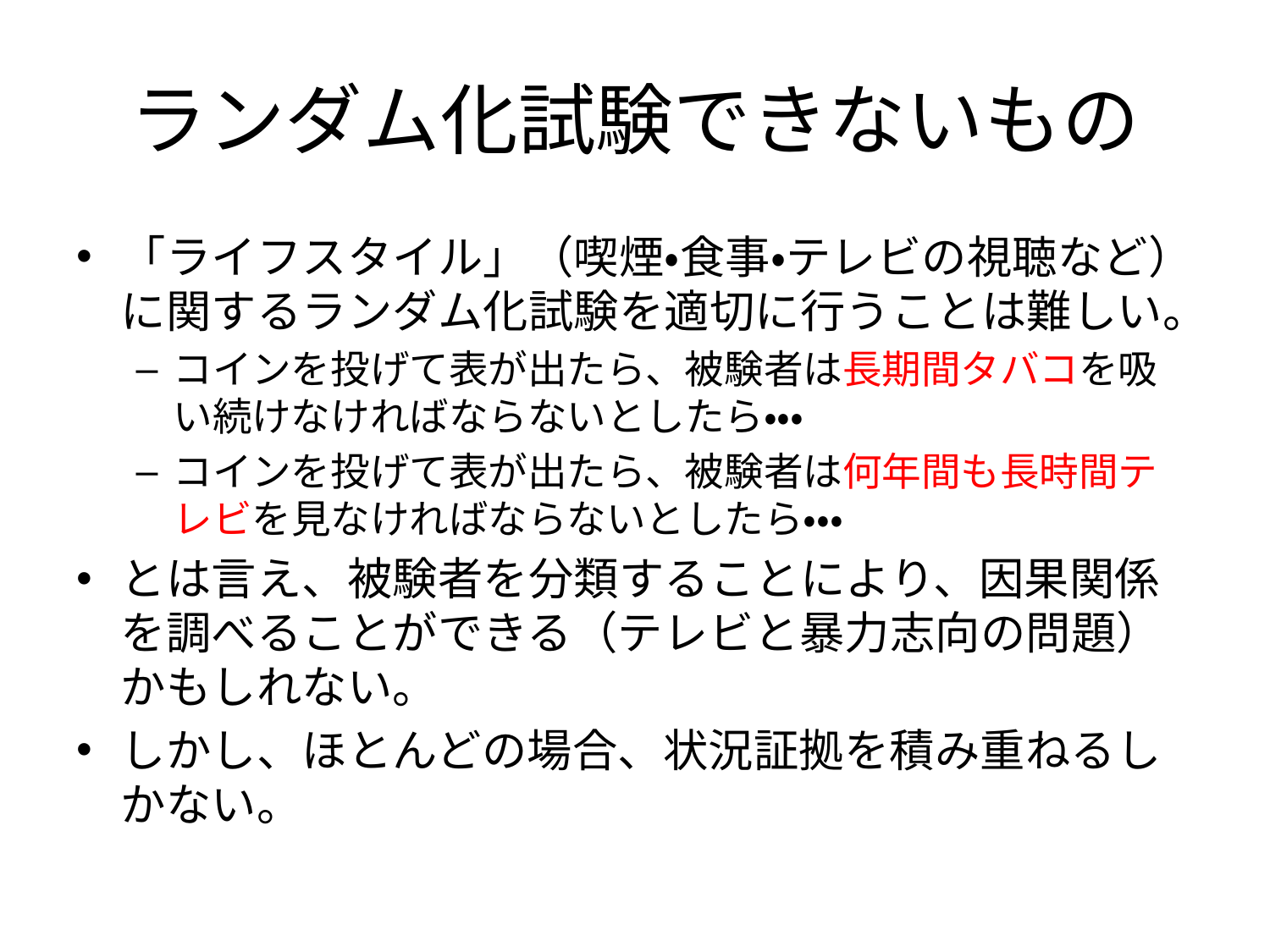

# ランダム化試験できないもの
「ライフスタイル」（喫煙・食事・テレビの視聴など）に関するランダム化試験を適切に行うことは難しい。
コインを投げて表が出たら、被験者は長期間タバコを吸い続けなければならないとしたら・・・
コインを投げて表が出たら、被験者は何年間も長時間テレビを見なければならないとしたら・・・
とは言え、被験者を分類することにより、因果関係を調べることができる（テレビと暴力志向の問題）かもしれない。
しかし、ほとんどの場合、状況証拠を積み重ねるしかない。